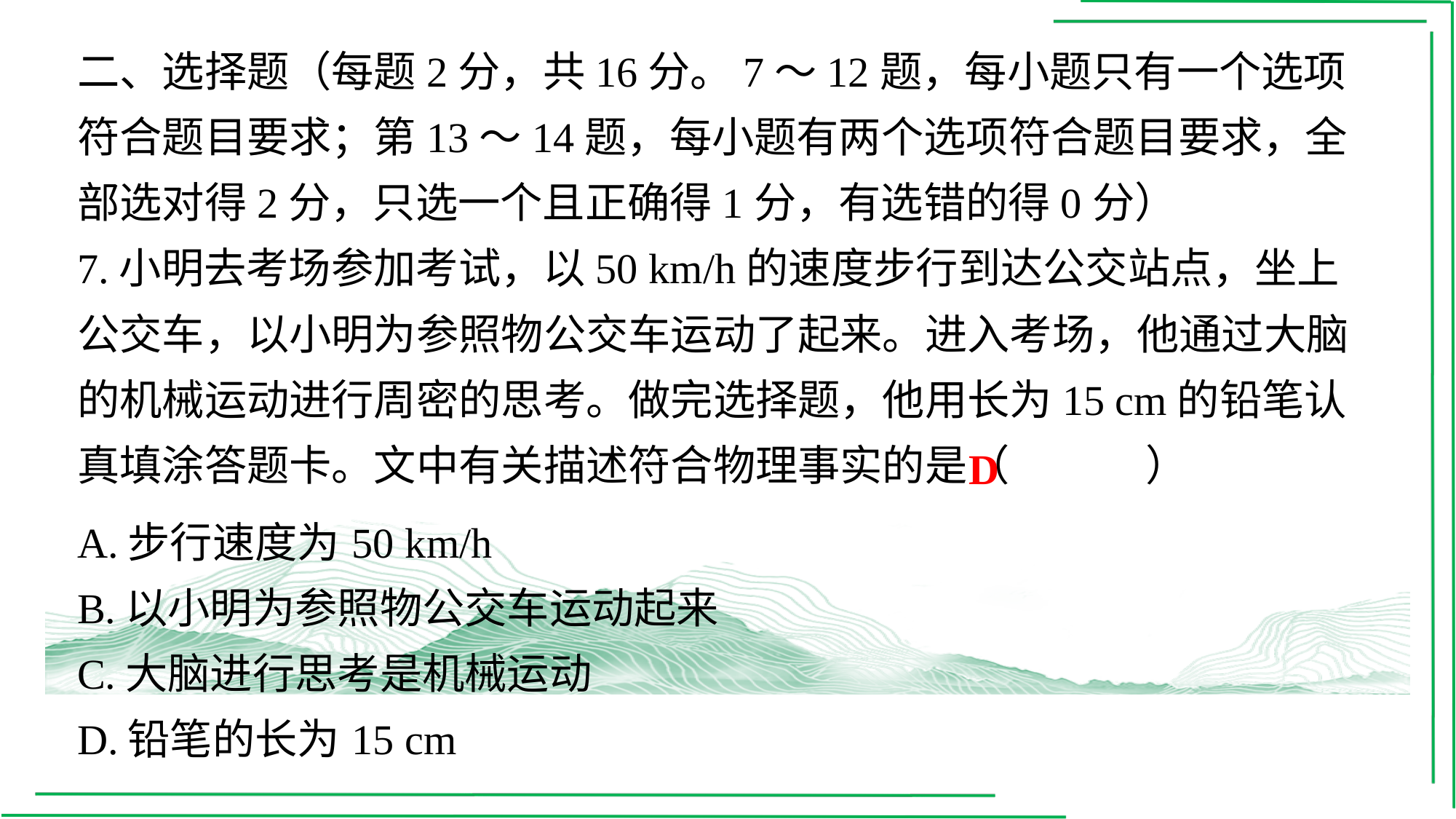

二、选择题（每题2分，共16分。7～12题，每小题只有一个选项符合题目要求；第13～14题，每小题有两个选项符合题目要求，全部选对得2分，只选一个且正确得1分，有选错的得0分）
7.小明去考场参加考试，以50 km/h的速度步行到达公交站点，坐上公交车，以小明为参照物公交车运动了起来。进入考场，他通过大脑的机械运动进行周密的思考。做完选择题，他用长为15 cm的铅笔认真填涂答题卡。文中有关描述符合物理事实的是（　D　）
D
| A.步行速度为50 km/h |
| --- |
| B.以小明为参照物公交车运动起来 |
| C.大脑进行思考是机械运动 |
| D.铅笔的长为15 cm |